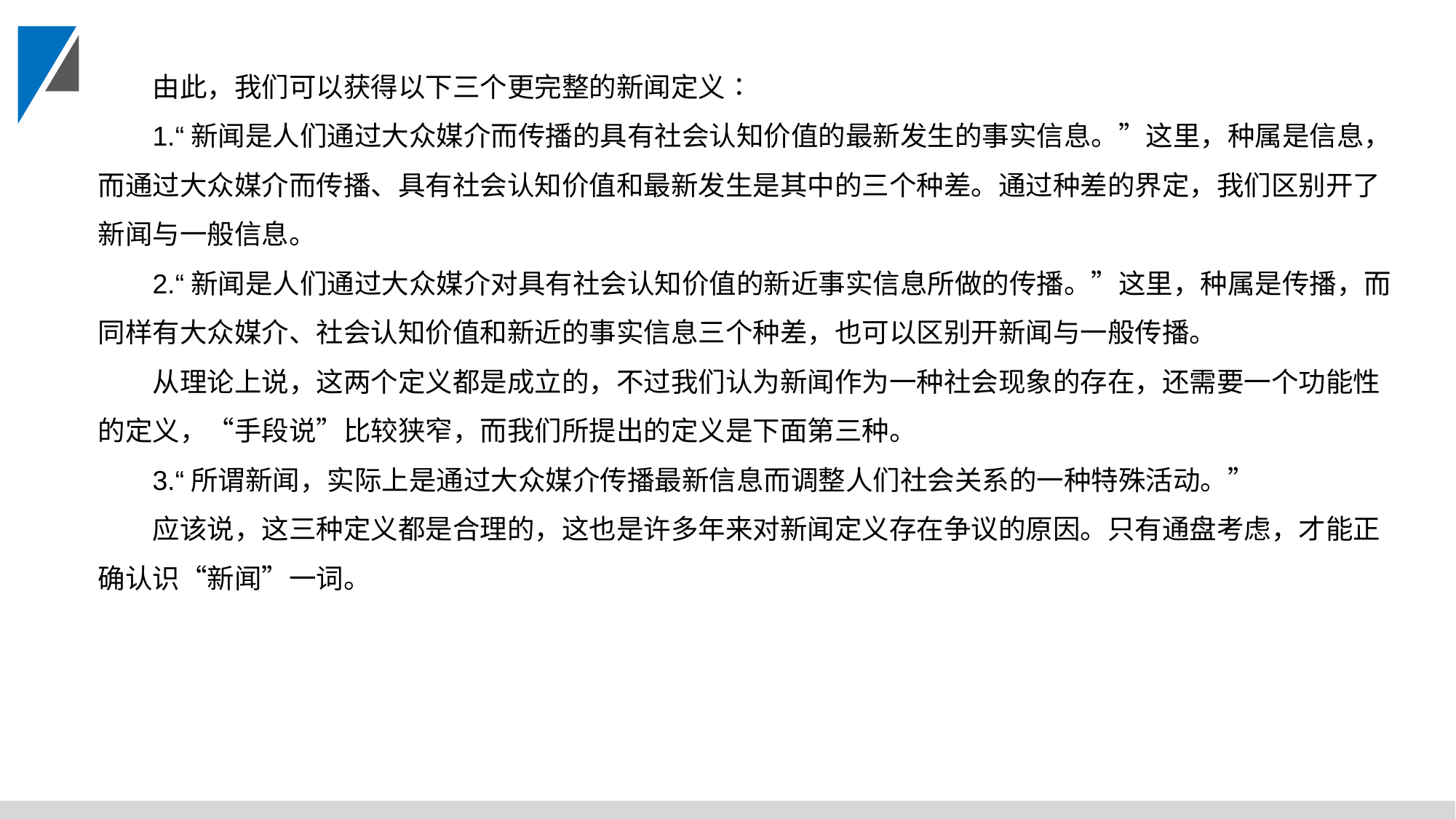

由此，我们可以获得以下三个更完整的新闻定义∶
1.“新闻是人们通过大众媒介而传播的具有社会认知价值的最新发生的事实信息。”这里，种属是信息，而通过大众媒介而传播、具有社会认知价值和最新发生是其中的三个种差。通过种差的界定，我们区别开了新闻与一般信息。
2.“新闻是人们通过大众媒介对具有社会认知价值的新近事实信息所做的传播。”这里，种属是传播，而同样有大众媒介、社会认知价值和新近的事实信息三个种差，也可以区别开新闻与一般传播。
从理论上说，这两个定义都是成立的，不过我们认为新闻作为一种社会现象的存在，还需要一个功能性的定义，“手段说”比较狭窄，而我们所提出的定义是下面第三种。
3.“所谓新闻，实际上是通过大众媒介传播最新信息而调整人们社会关系的一种特殊活动。”
应该说，这三种定义都是合理的，这也是许多年来对新闻定义存在争议的原因。只有通盘考虑，才能正确认识“新闻”一词。